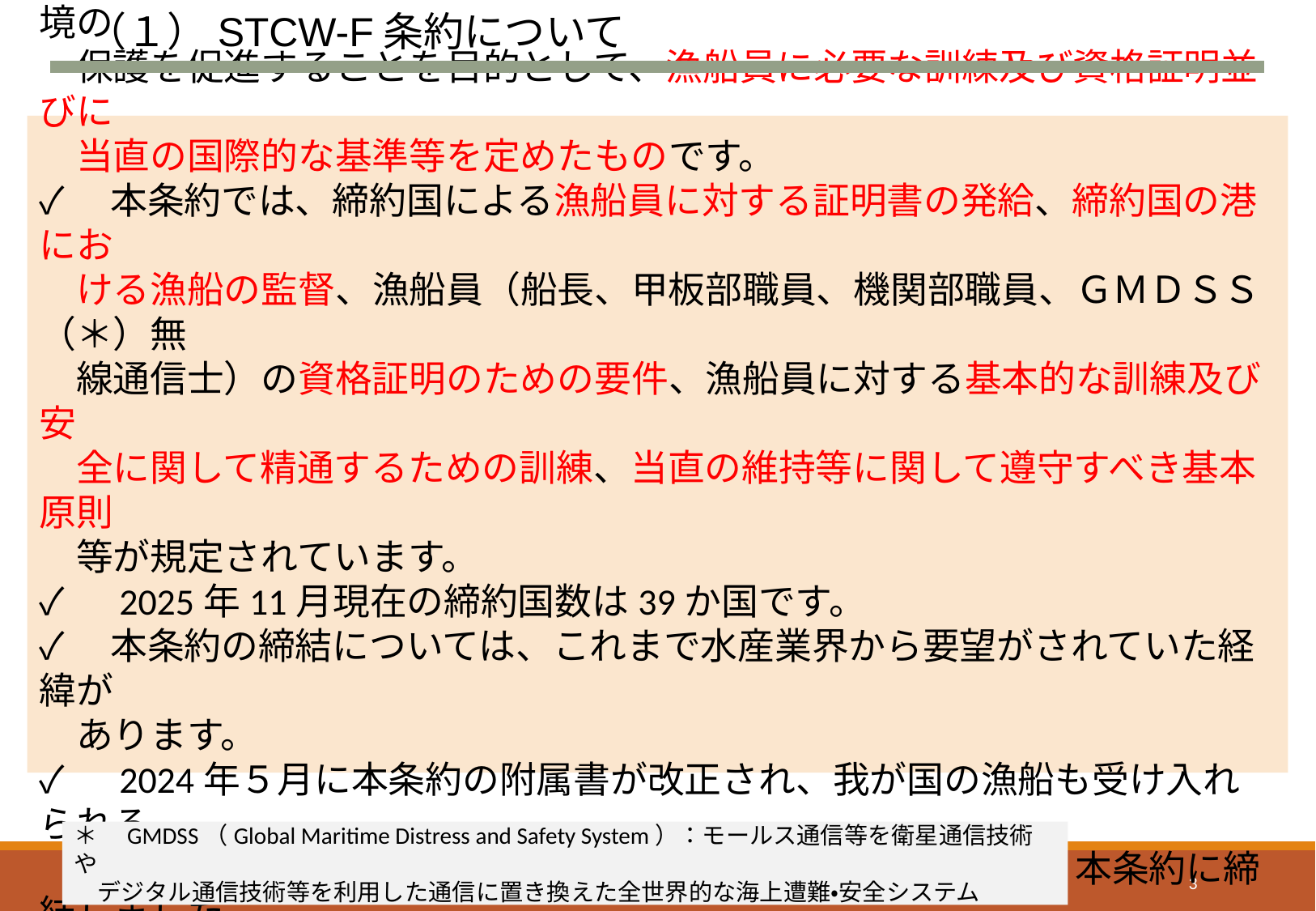

（１）STCW-F条約について
✓　STCW-F条約は、海上における人命及び財産の安全を増進し、海洋環境の
　保護を促進することを目的として、漁船員に必要な訓練及び資格証明並びに
　当直の国際的な基準等を定めたものです。
✓　本条約では、締約国による漁船員に対する証明書の発給、締約国の港にお
　ける漁船の監督、漁船員（船長、甲板部職員、機関部職員、ＧＭＤＳＳ（＊）無
　線通信士）の資格証明のための要件、漁船員に対する基本的な訓練及び安
　全に関して精通するための訓練、当直の維持等に関して遵守すべき基本原則
　等が規定されています。
✓　2025年11月現在の締約国数は39か国です。
✓　本条約の締結については、これまで水産業界から要望がされていた経緯が
　あります。
✓　2024年５月に本条約の附属書が改正され、我が国の漁船も受け入れられる
　内容となったことから、我が国も令和７（2025）年11月、本条約に締結しました。
＊　GMDSS（Global Maritime Distress and Safety System）：モールス通信等を衛星通信技術や
　デジタル通信技術等を利用した通信に置き換えた全世界的な海上遭難・安全システム
3